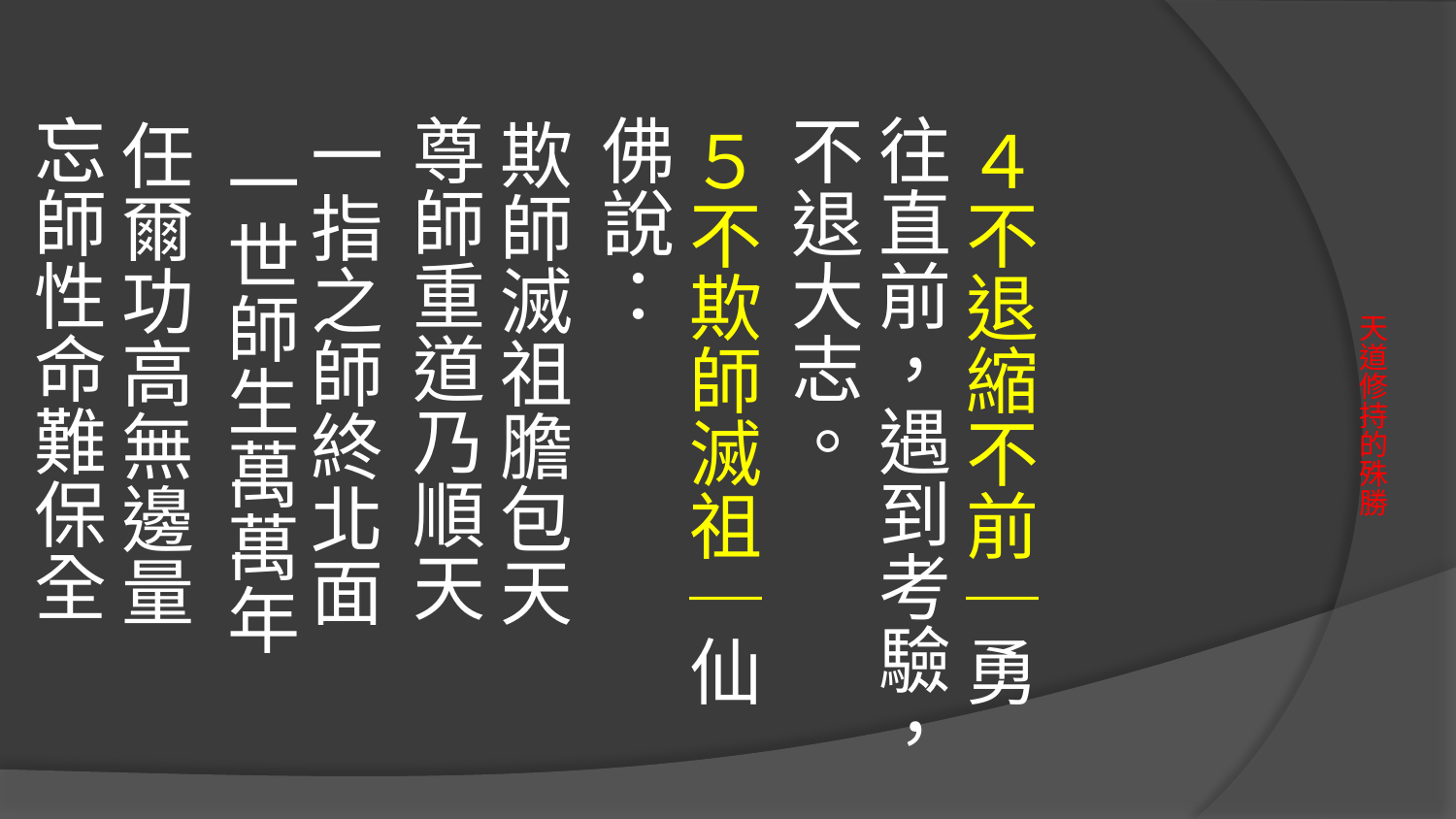

４不退縮不前｜勇往直前，遇到考驗，不退大志。
　５不欺師滅祖｜仙佛說：
   欺師滅祖膽包天     尊師重道乃順天
   一指之師終北面           一世師生萬萬年
   任爾功高無邊量         忘師性命難保全
# 天道修持的殊勝